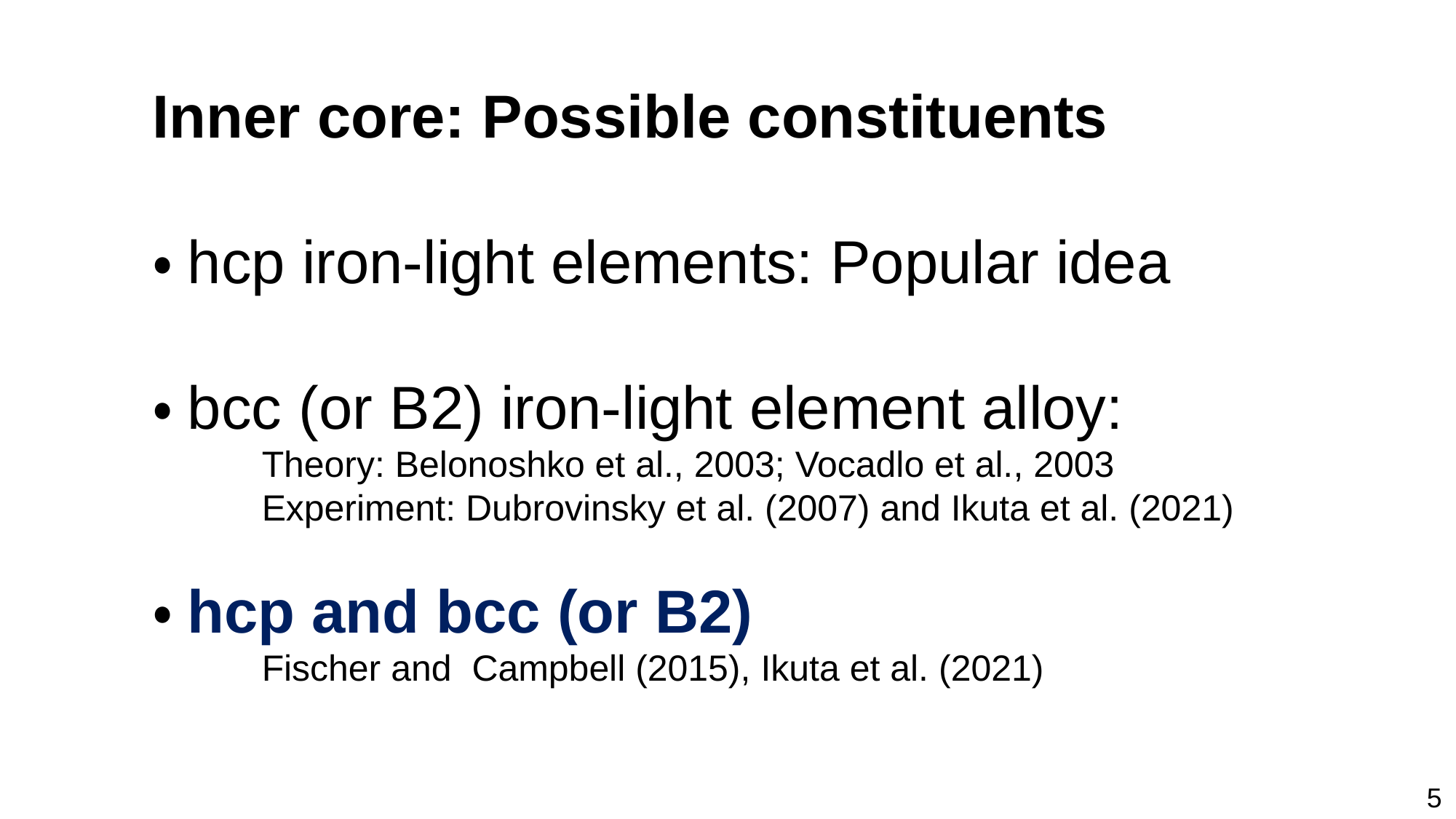

Inner core: Possible constituents

・hcp iron-light elements: Popular idea

・bcc (or B2) iron-light element alloy:
	Theory: Belonoshko et al., 2003; Vocadlo et al., 2003
	Experiment: Dubrovinsky et al. (2007) and Ikuta et al. (2021)

・hcp and bcc (or B2)
	Fischer and  Campbell (2015), Ikuta et al. (2021)

5